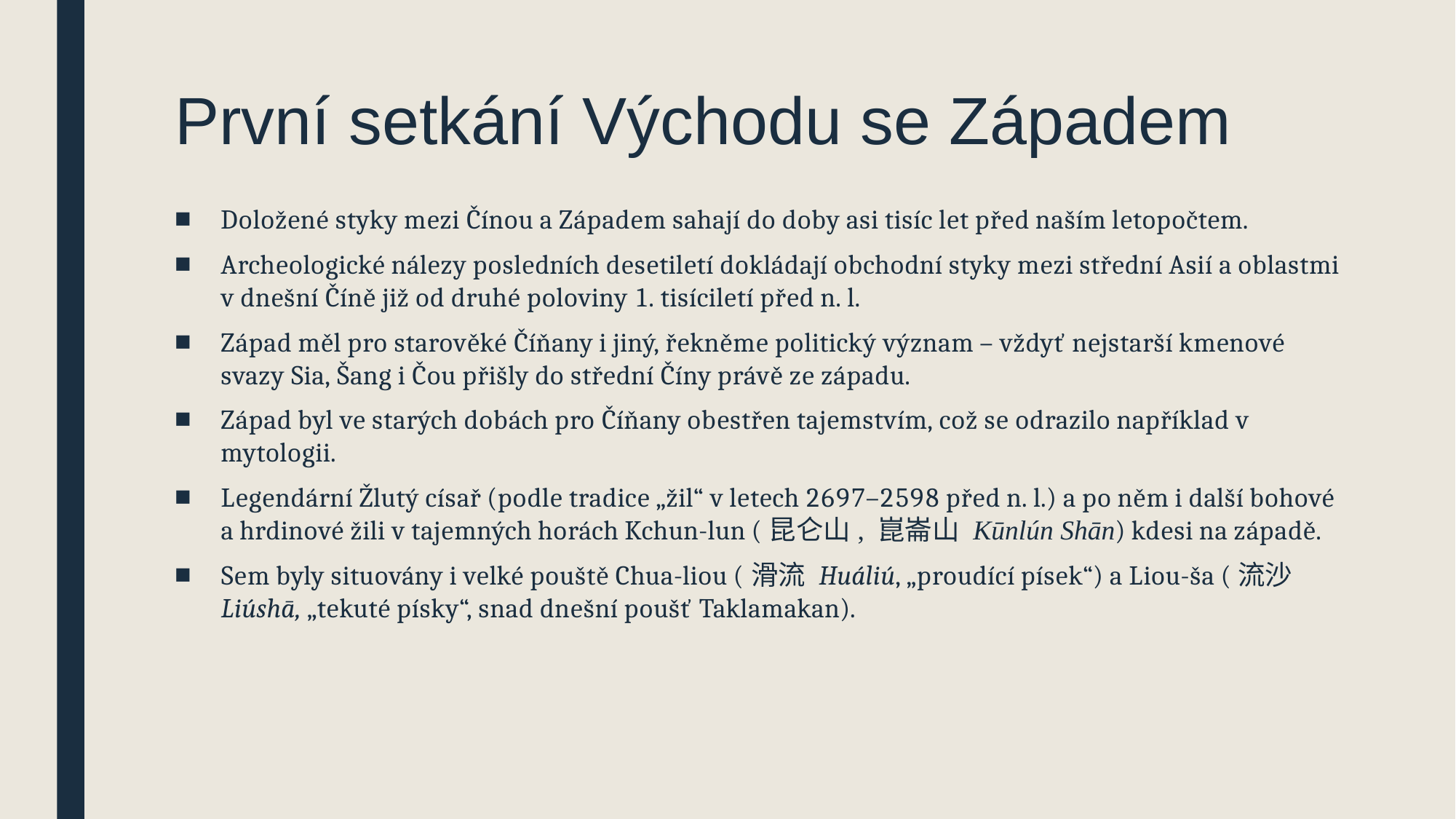

# První setkání Východu se Západem
Doložené styky mezi Čínou a Západem sahají do doby asi tisíc let před naším letopočtem.
Archeologické nálezy posledních desetiletí dokládají obchodní styky mezi střední Asií a oblastmi v dnešní Číně již od druhé poloviny 1. tisíciletí před n. l.
Západ měl pro starověké Číňany i jiný, řekněme politický význam – vždyť nejstarší kmenové svazy Sia, Šang i Čou přišly do střední Číny právě ze západu.
Západ byl ve starých dobách pro Číňany obestřen tajemstvím, což se odrazilo například v mytologii.
Legendární Žlutý císař (podle tradice „žil“ v letech 2697–2598 před n. l.) a po něm i další bohové a hrdinové žili v tajemných horách Kchun-lun (昆仑山, 崑崙山 Kūnlún Shān) kdesi na západě.
Sem byly situovány i velké pouště Chua-liou (滑流 Huáliú, „proudící písek“) a Liou-ša (流沙 Liúshā, „tekuté písky“, snad dnešní poušť Taklamakan).